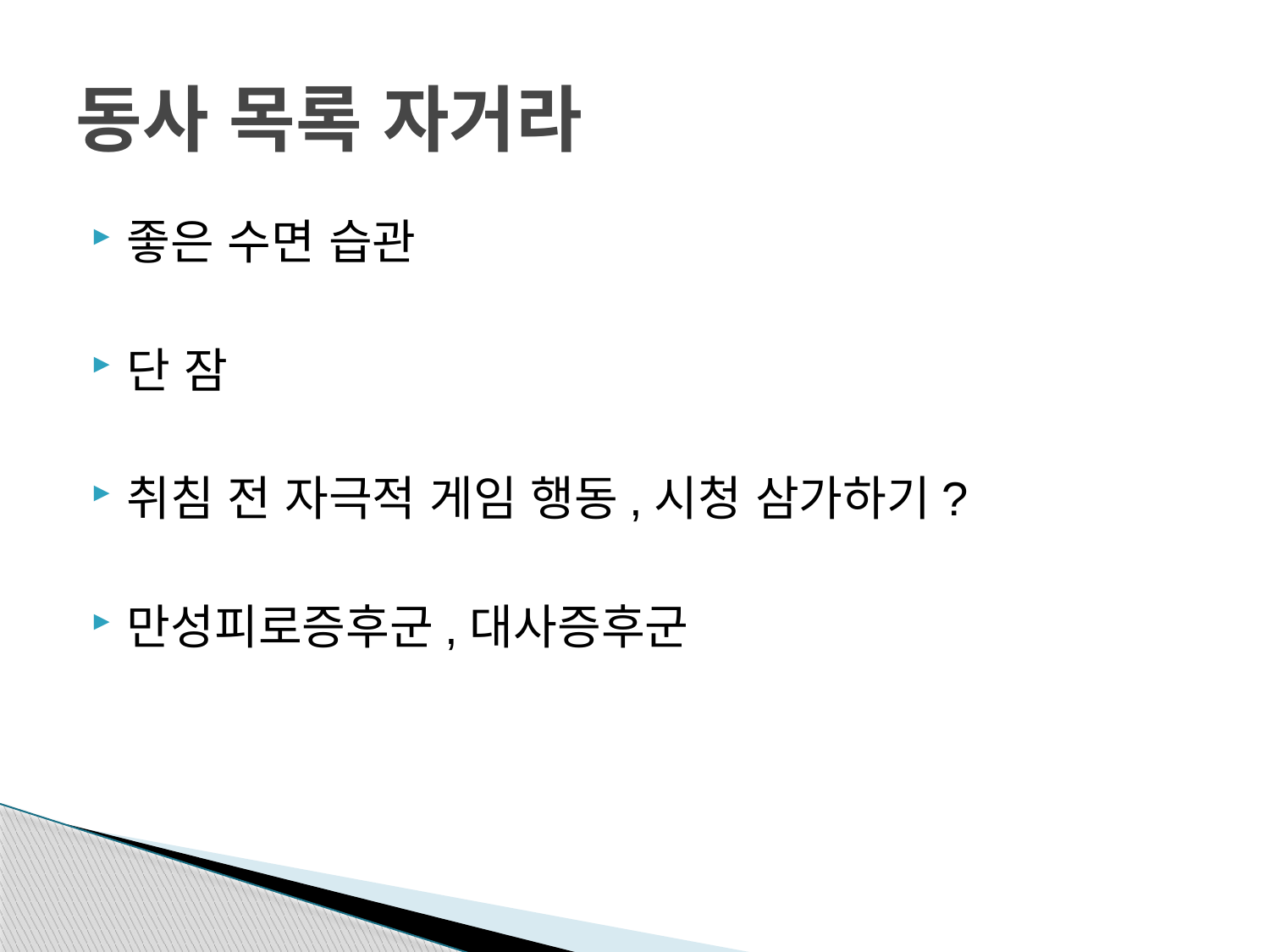

# 동사 목록 자거라
좋은 수면 습관

단 잠

취침 전 자극적 게임 행동,시청 삼가하기?

만성피로증후군,대사증후군